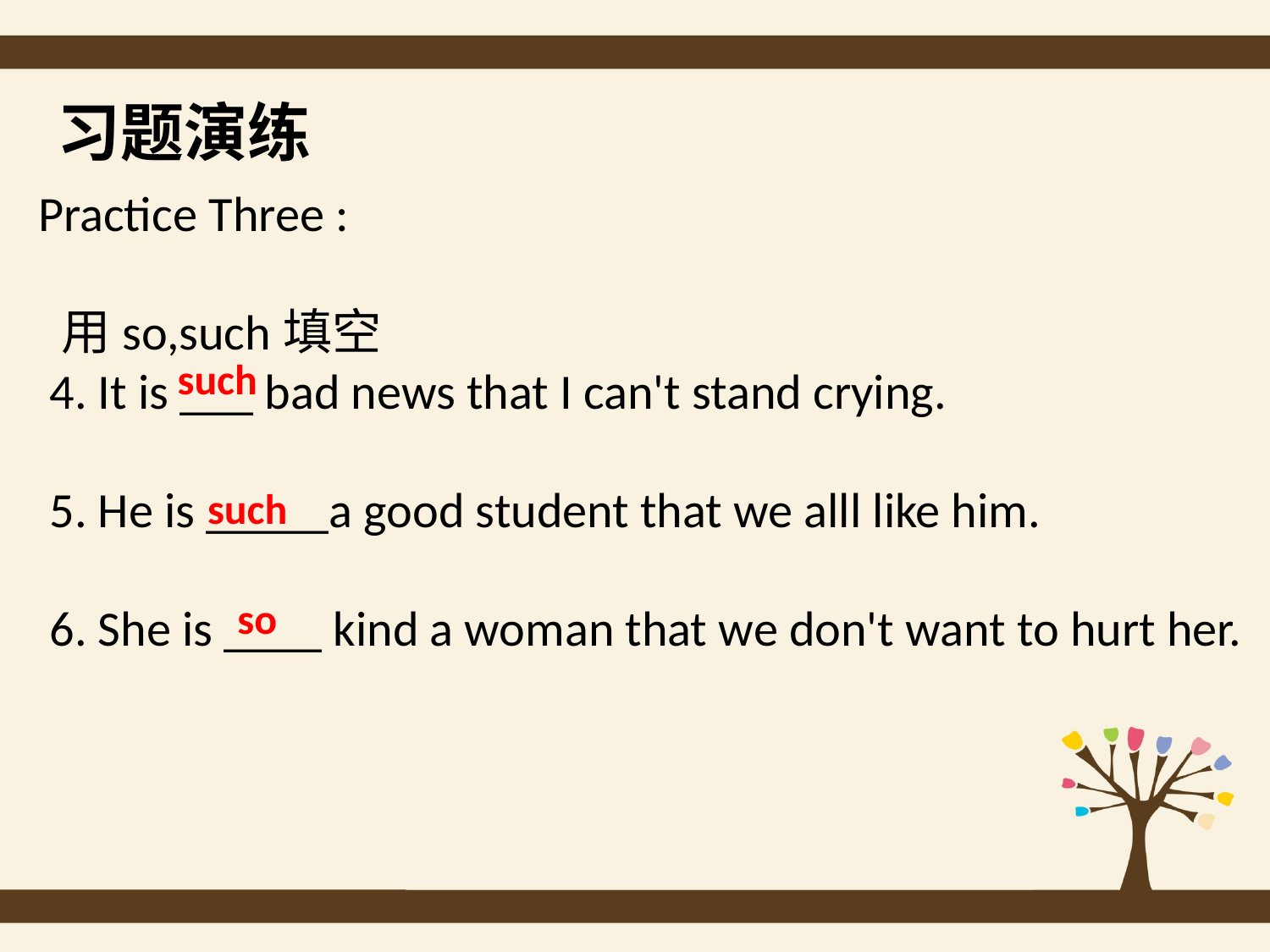

#
习题演练
Practice Three :

 用so,such填空
 4. It is ___ bad news that I can't stand crying.

 5. He is _____a good student that we alll like him.

 6. She is ____ kind a woman that we don't want to hurt her.

such
such
so